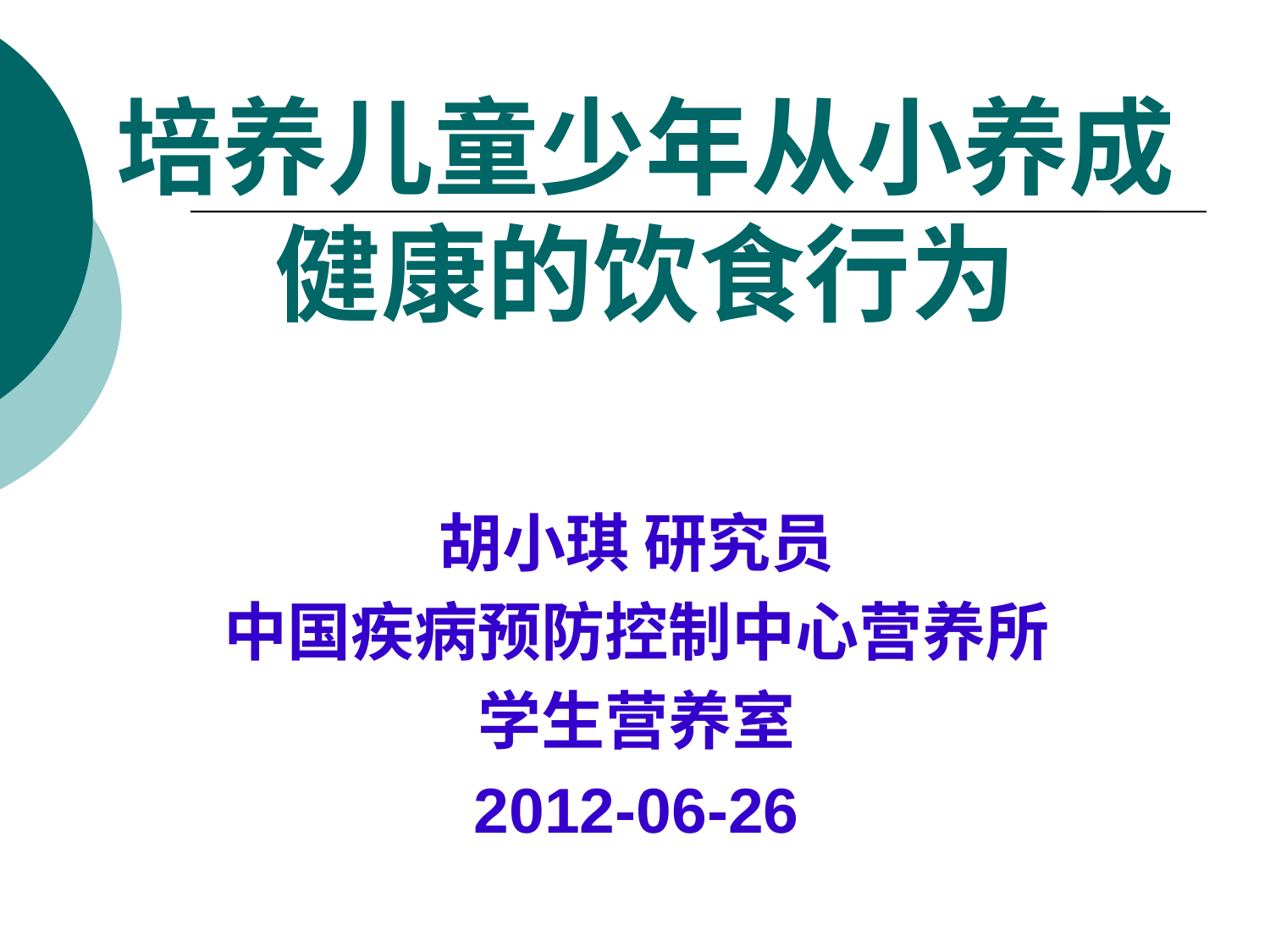

# 培养儿童少年从小养成 健康的饮食行为
胡小琪 研究员
中国疾病预防控制中心营养所
学生营养室
2012-06-26